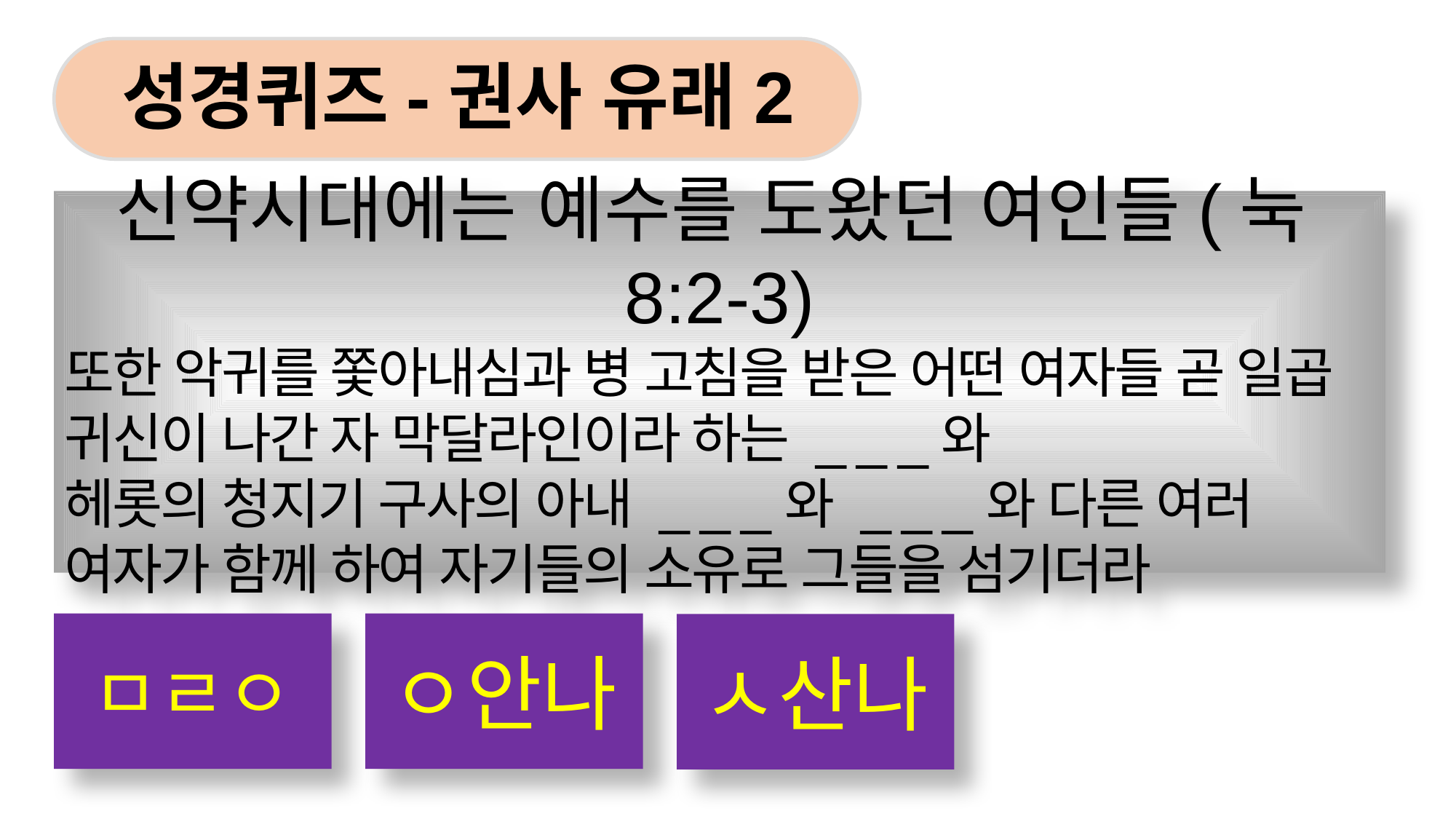

성경퀴즈-권사 유래2
신약시대에는 예수를 도왔던 여인들(눅8:2-3)
또한 악귀를 쫓아내심과 병 고침을 받은 어떤 여자들 곧 일곱 귀신이 나간 자 막달라인이라 하는 _ _ _와
헤롯의 청지기 구사의 아내 _ _ _와 _ _ _와 다른 여러 여자가 함께 하여 자기들의 소유로 그들을 섬기더라
ㅁㄹㅇ
ㅇ안나
ㅅ산나